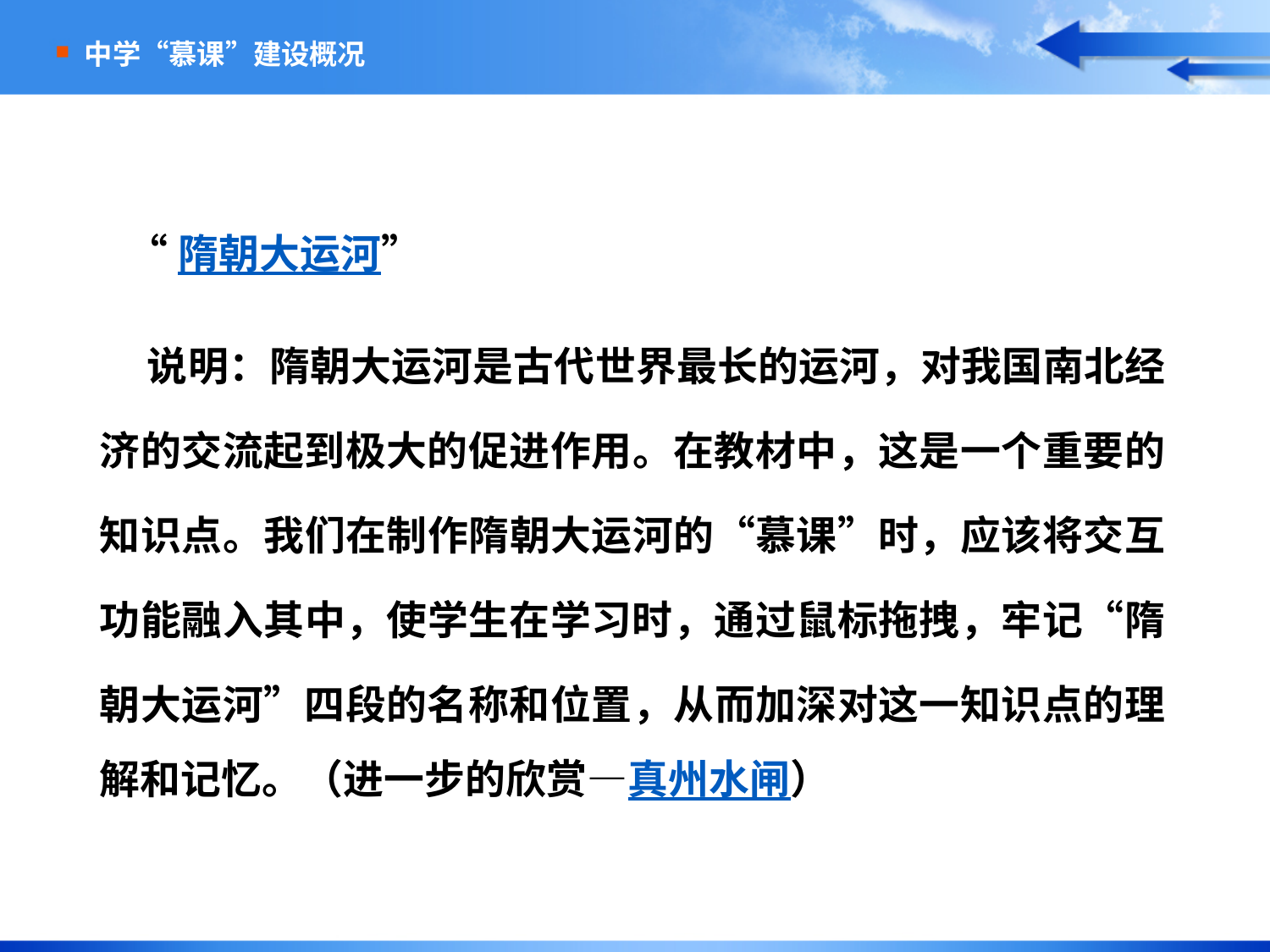

中学“慕课”建设概况
   “隋朝大运河”
    说明：隋朝大运河是古代世界最长的运河，对我国南北经济的交流起到极大的促进作用。在教材中，这是一个重要的知识点。我们在制作隋朝大运河的“慕课”时，应该将交互功能融入其中，使学生在学习时，通过鼠标拖拽，牢记“隋朝大运河”四段的名称和位置，从而加深对这一知识点的理解和记忆。（进一步的欣赏—真州水闸）